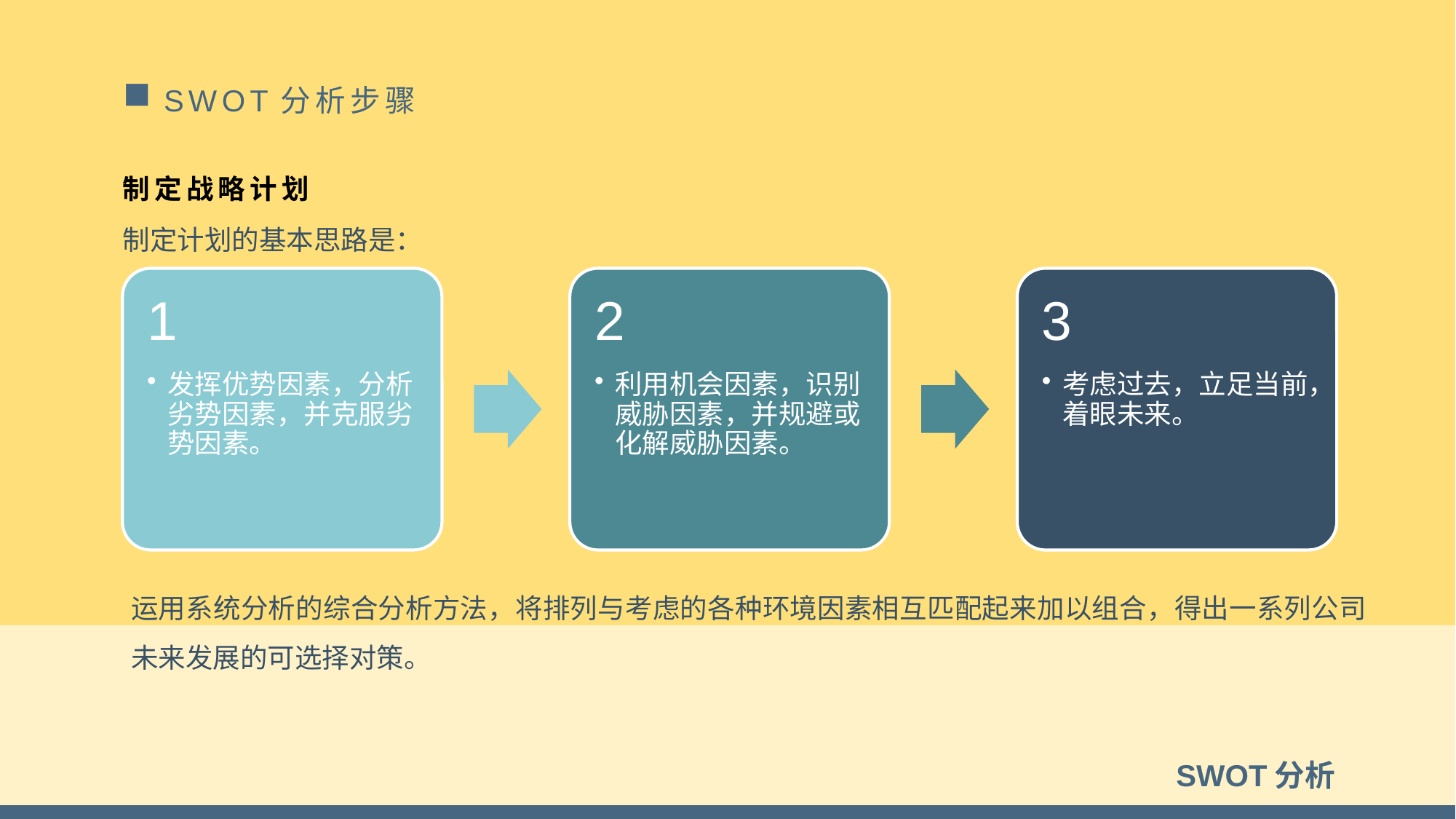

# SWOT分析步骤
制定战略计划
制定计划的基本思路是：

1
发挥优势因素，分析劣势因素，并克服劣势因素。

2
利用机会因素，识别威胁因素，并规避或化解威胁因素。

3
考虑过去，立足当前，着眼未来。
运用系统分析的综合分析方法，将排列与考虑的各种环境因素相互匹配起来加以组合，得出一系列公司未来发展的可选择对策。